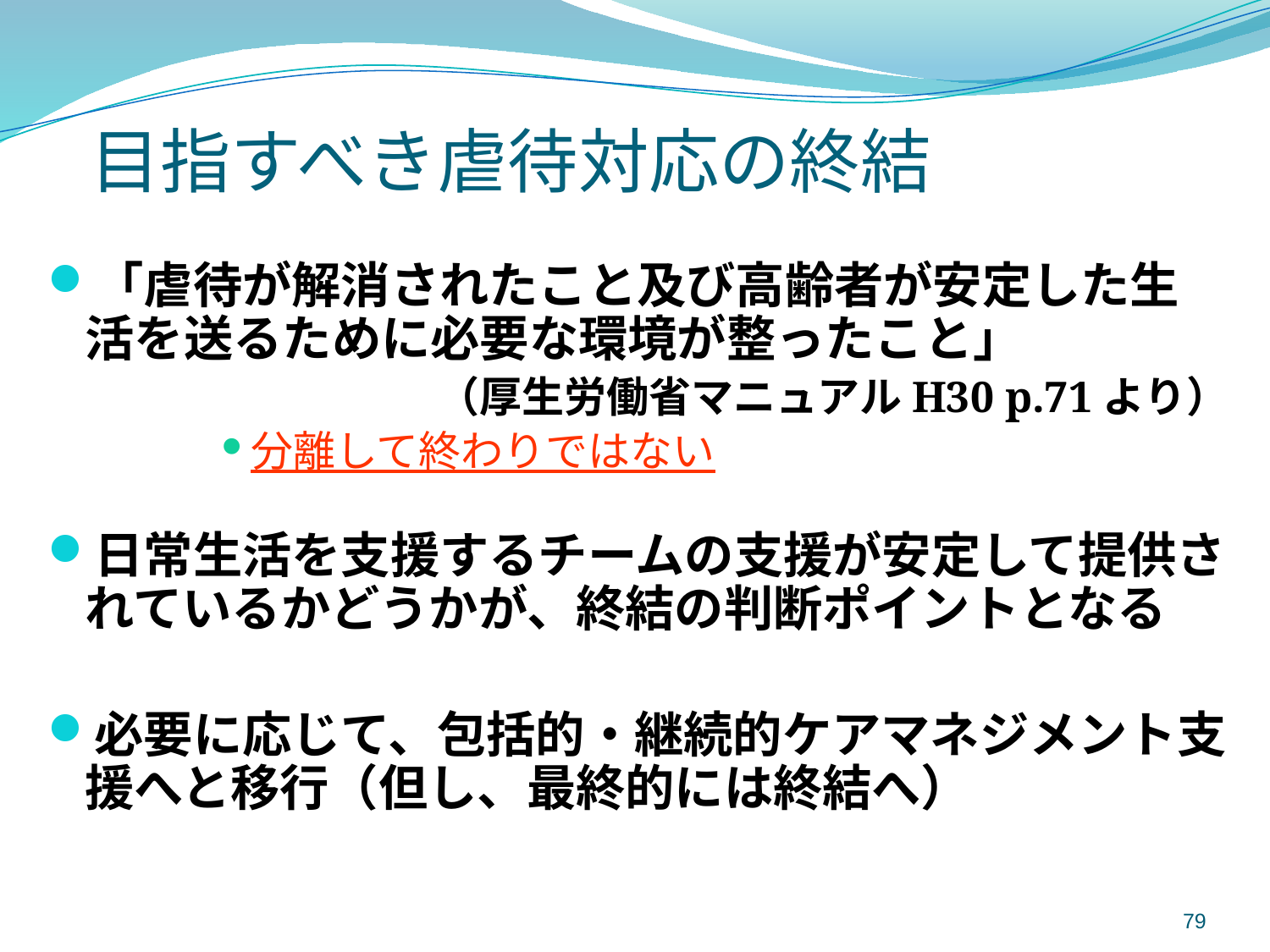

# 目指すべき虐待対応の終結
「虐待が解消されたこと及び高齢者が安定した生活を送るために必要な環境が整ったこと」
（厚生労働省マニュアルH30 p.71より）
分離して終わりではない

日常生活を支援するチームの支援が安定して提供されているかどうかが、終結の判断ポイントとなる

必要に応じて、包括的・継続的ケアマネジメント支援へと移行（但し、最終的には終結へ）

79